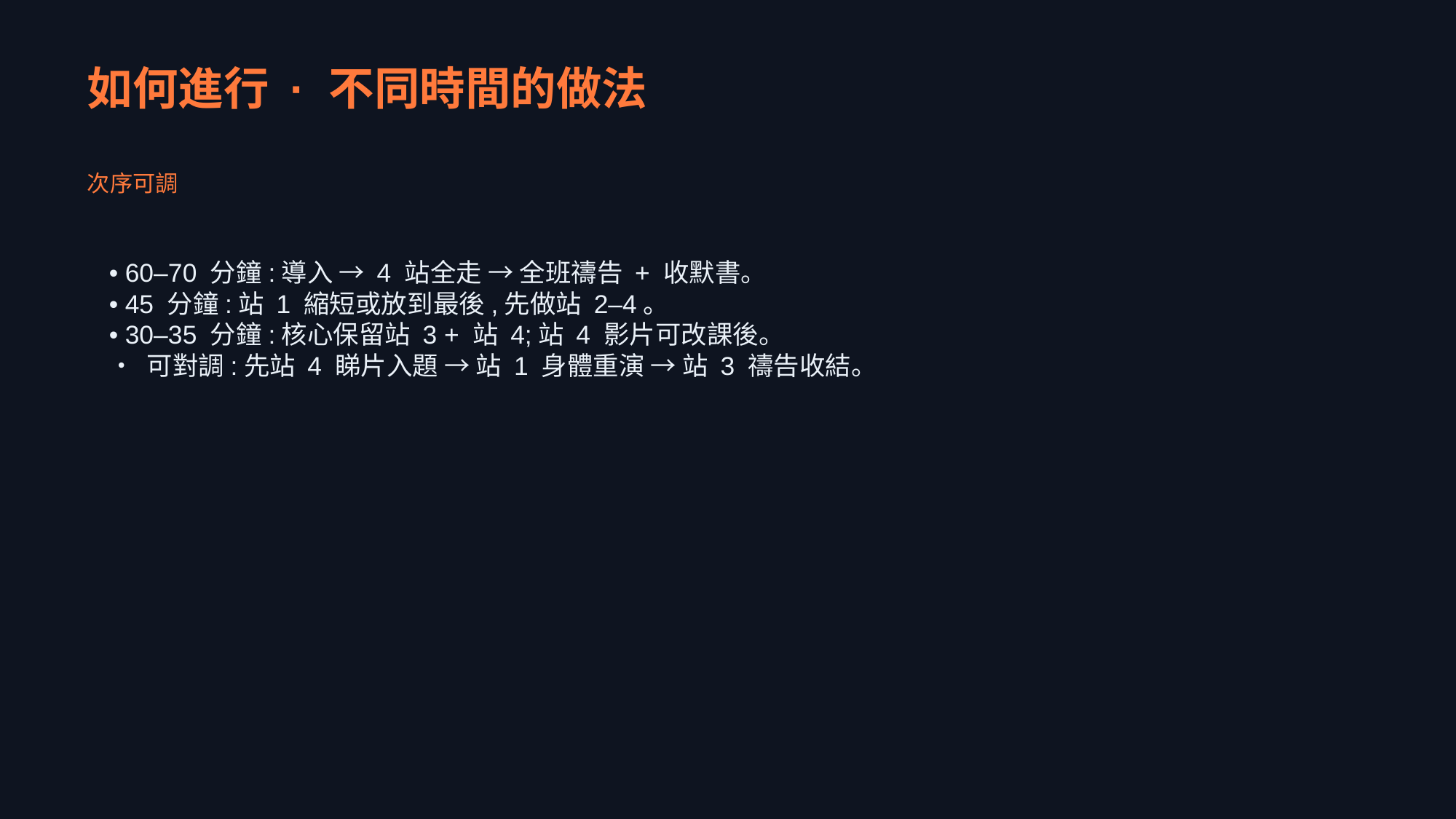

如何進行 · 不同時間的做法
次序可調
• 60–70 分鐘:導入 → 4 站全走 → 全班禱告 + 收默書。
• 45 分鐘:站 1 縮短或放到最後,先做站 2–4。
• 30–35 分鐘:核心保留站 3 + 站 4;站 4 影片可改課後。
• 可對調:先站 4 睇片入題 → 站 1 身體重演 → 站 3 禱告收結。